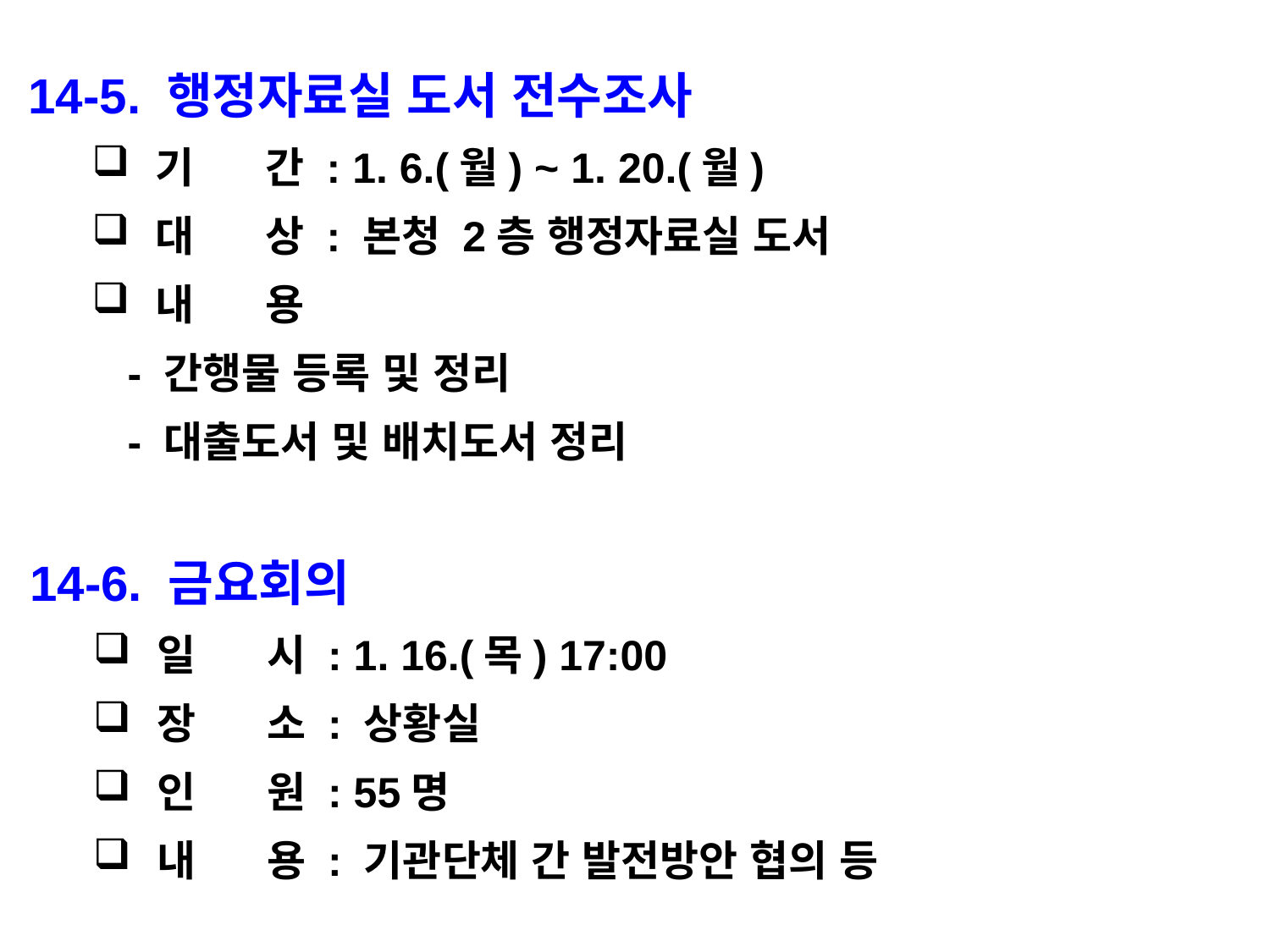

14-5. 행정자료실 도서 전수조사
기      간 : 1. 6.(월) ~ 1. 20.(월)
대      상 : 본청 2층 행정자료실 도서
내      용
   - 간행물 등록 및 정리
   - 대출도서 및 배치도서 정리
14-6. 금요회의
일      시 : 1. 16.(목) 17:00
장      소 : 상황실
인      원 : 55명
내      용 : 기관단체 간 발전방안 협의 등